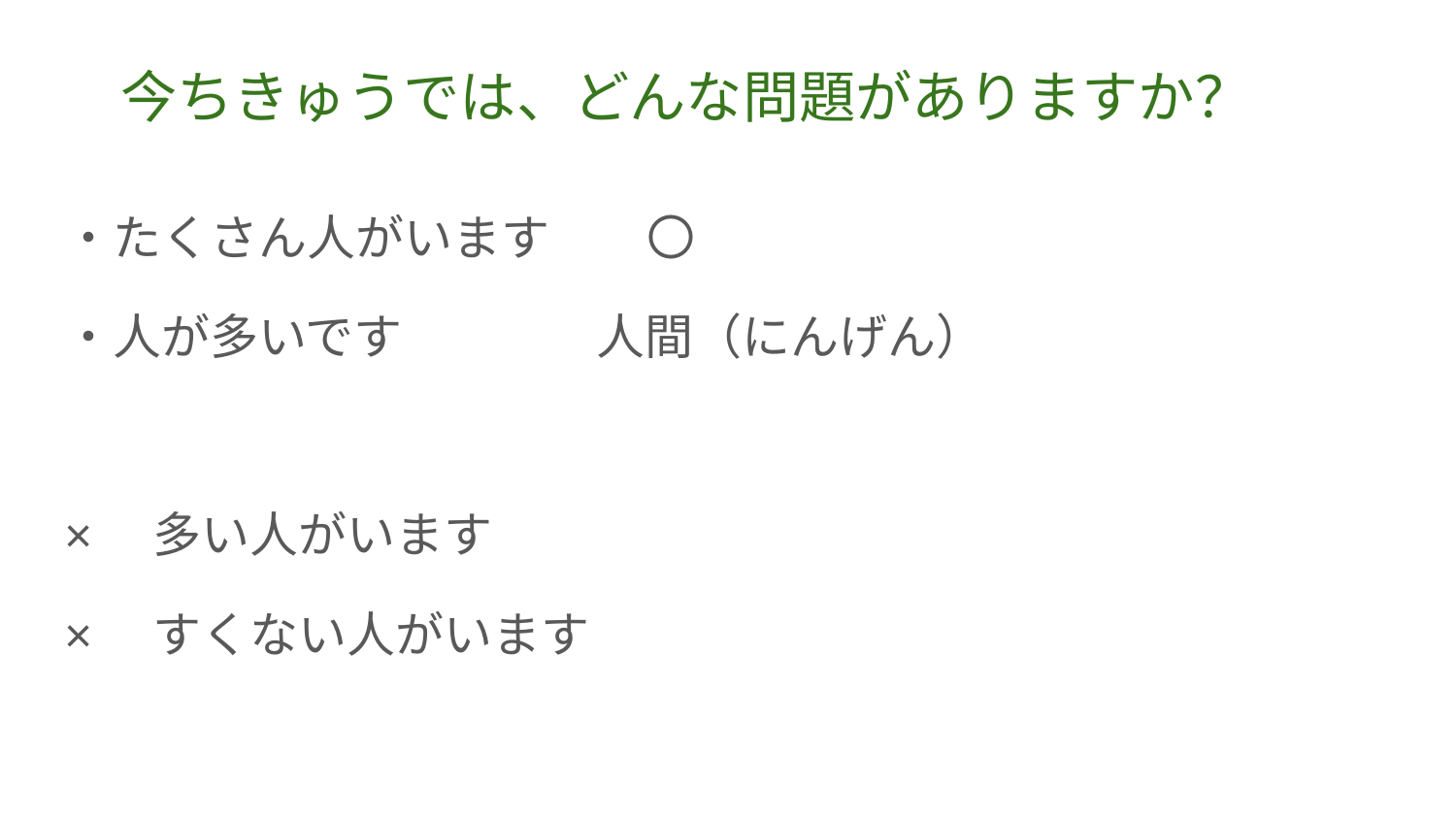

# 今ちきゅうでは、どんな問題がありますか？
・たくさん人がいます　　〇
・人が多いです　　　　人間（にんげん）

×　多い人がいます
×　すくない人がいます